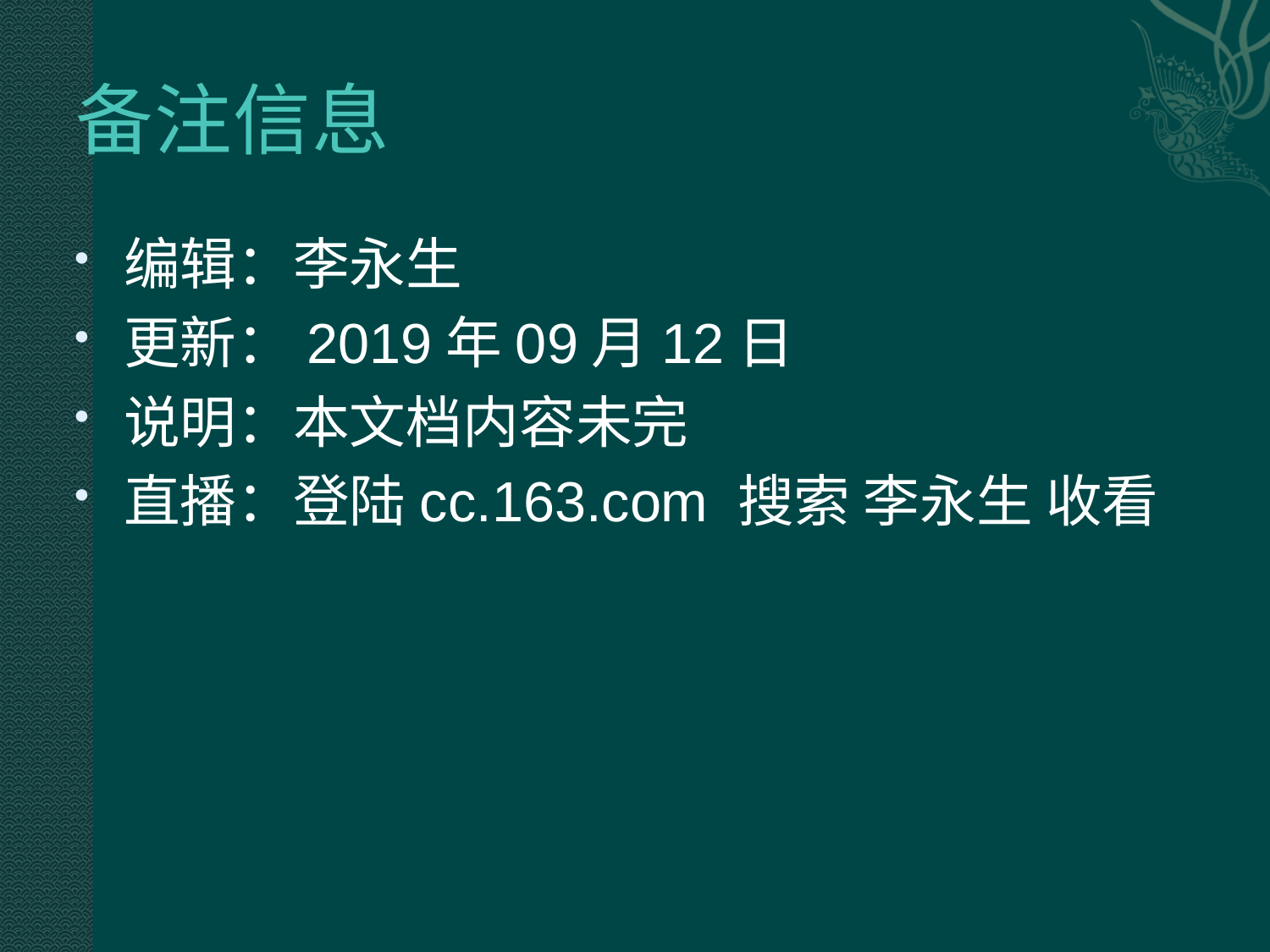

# 备注信息
编辑：李永生
更新：2019年09月12日
说明：本文档内容未完
直播：登陆cc.163.com 搜索 李永生 收看